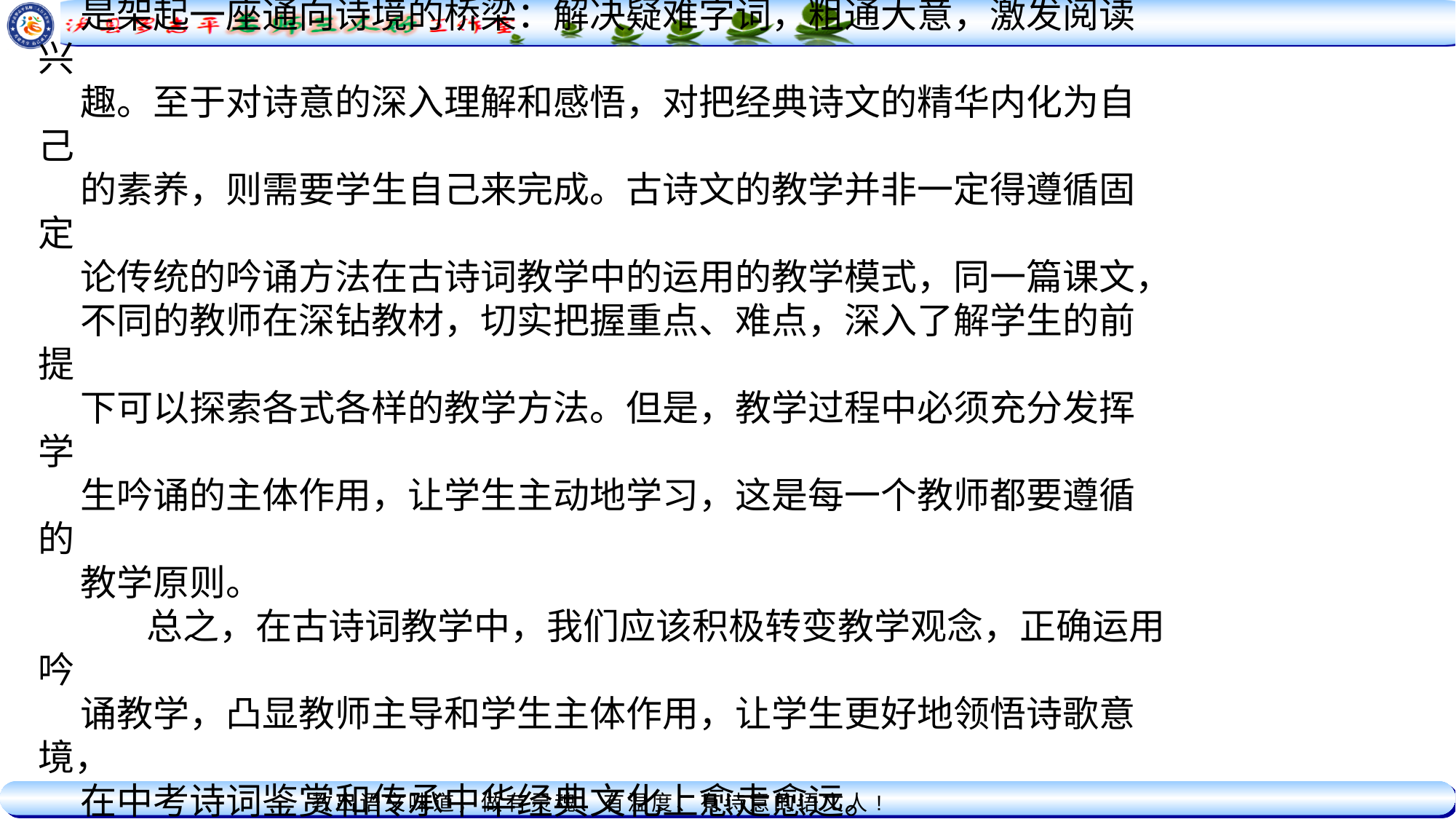

因此，教师应该转变陈旧的教学观念，要明确古诗文语言精练，
内涵丰富，意味隽永，很多诗句只可意会不可言传。课堂教学要做的
是架起一座通向诗境的桥梁：解决疑难字词，粗通大意，激发阅读兴
趣。至于对诗意的深入理解和感悟，对把经典诗文的精华内化为自己
的素养，则需要学生自己来完成。古诗文的教学并非一定得遵循固定
论传统的吟诵方法在古诗词教学中的运用的教学模式，同一篇课文，
不同的教师在深钻教材，切实把握重点、难点，深入了解学生的前提
下可以探索各式各样的教学方法。但是，教学过程中必须充分发挥学
生吟诵的主体作用，让学生主动地学习，这是每一个教师都要遵循的
教学原则。
       总之，在古诗词教学中，我们应该积极转变教学观念，正确运用吟
诵教学，凸显教师主导和学生主体作用，让学生更好地领悟诗歌意境，
在中考诗词鉴赏和传承中华经典文化上愈走愈远。